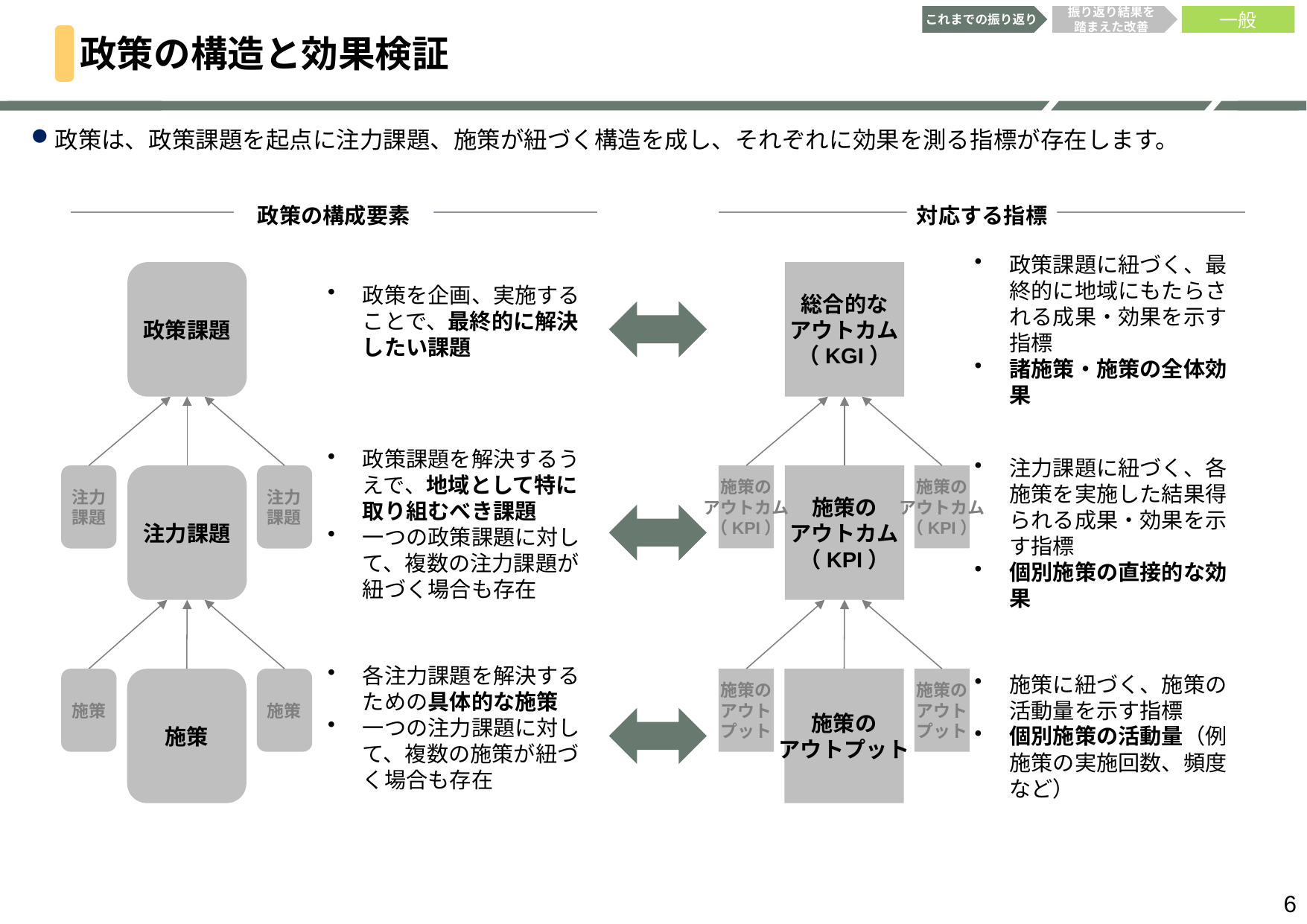

これまでの振り返り
振り返り結果を
踏まえた改善
一般
政策の構造と効果検証
政策は、政策課題を起点に注力課題、施策が紐づく構造を成し、それぞれに効果を測る指標が存在します。
政策の構成要素
対応する指標
政策課題
注力
課題
注力課題
注力
課題
施策
施策
施策
総合的な
アウトカム
（KGI）
施策の
アウトカム
（KPI）
施策の
アウトカム
（KPI）
施策の
アウトカム
（KPI）
施策の
アウト
プット
施策の
アウトプット
施策の
アウト
プット
政策を企画、実施することで、最終的に解決したい課題
政策課題を解決するうえで、地域として特に取り組むべき課題
一つの政策課題に対して、複数の注力課題が紐づく場合も存在
各注力課題を解決するための具体的な施策
一つの注力課題に対して、複数の施策が紐づく場合も存在
政策課題に紐づく、最終的に地域にもたらされる成果・効果を示す指標
諸施策・施策の全体効果

注力課題に紐づく、各施策を実施した結果得られる成果・効果を示す指標
個別施策の直接的な効果

施策に紐づく、施策の活動量を示す指標
個別施策の活動量（例 施策の実施回数、頻度など）

6